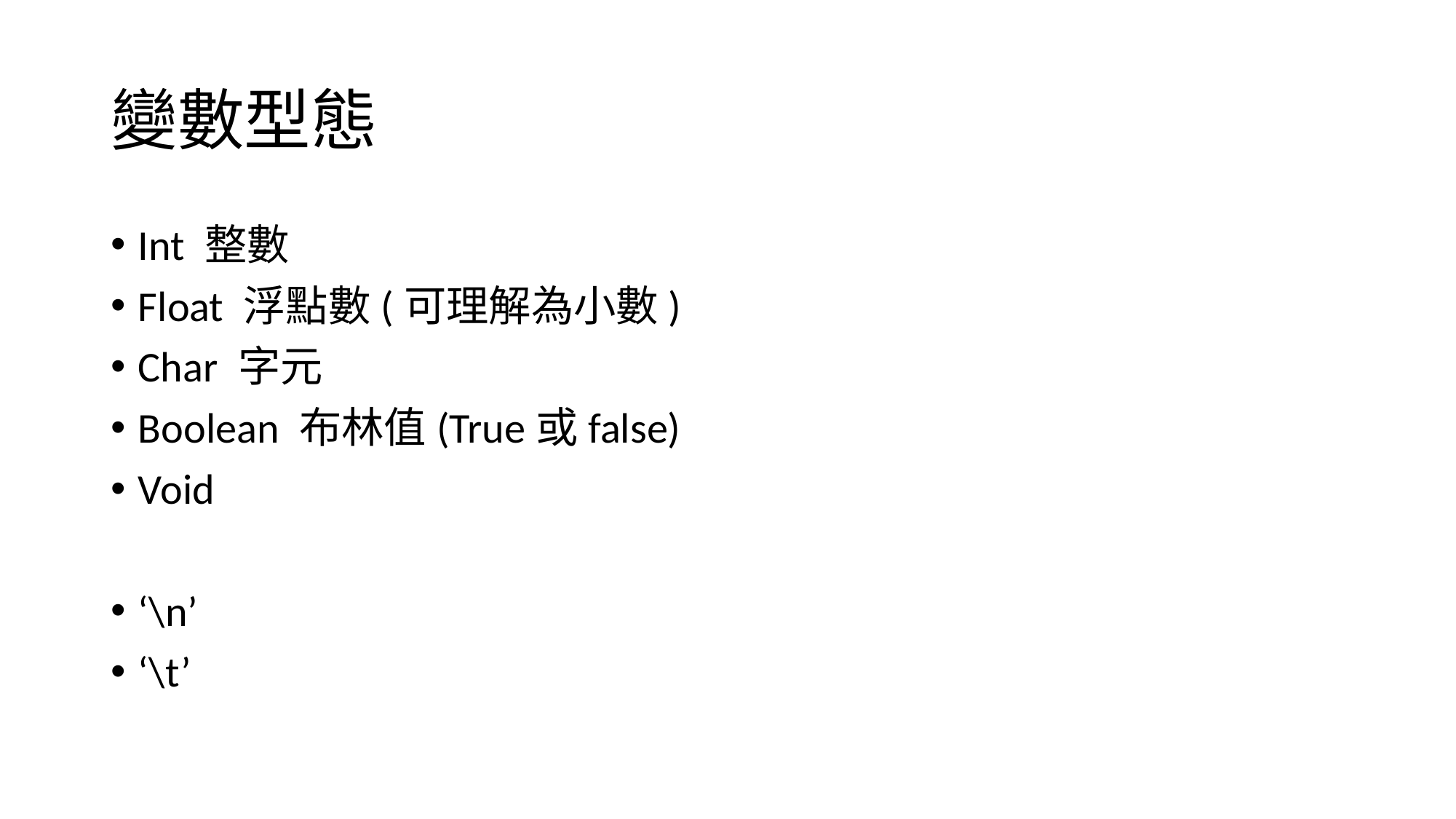

# 變數型態
Int 整數
Float 浮點數(可理解為小數)
Char 字元
Boolean 布林值(True或false)
Void

‘\n’
‘\t’